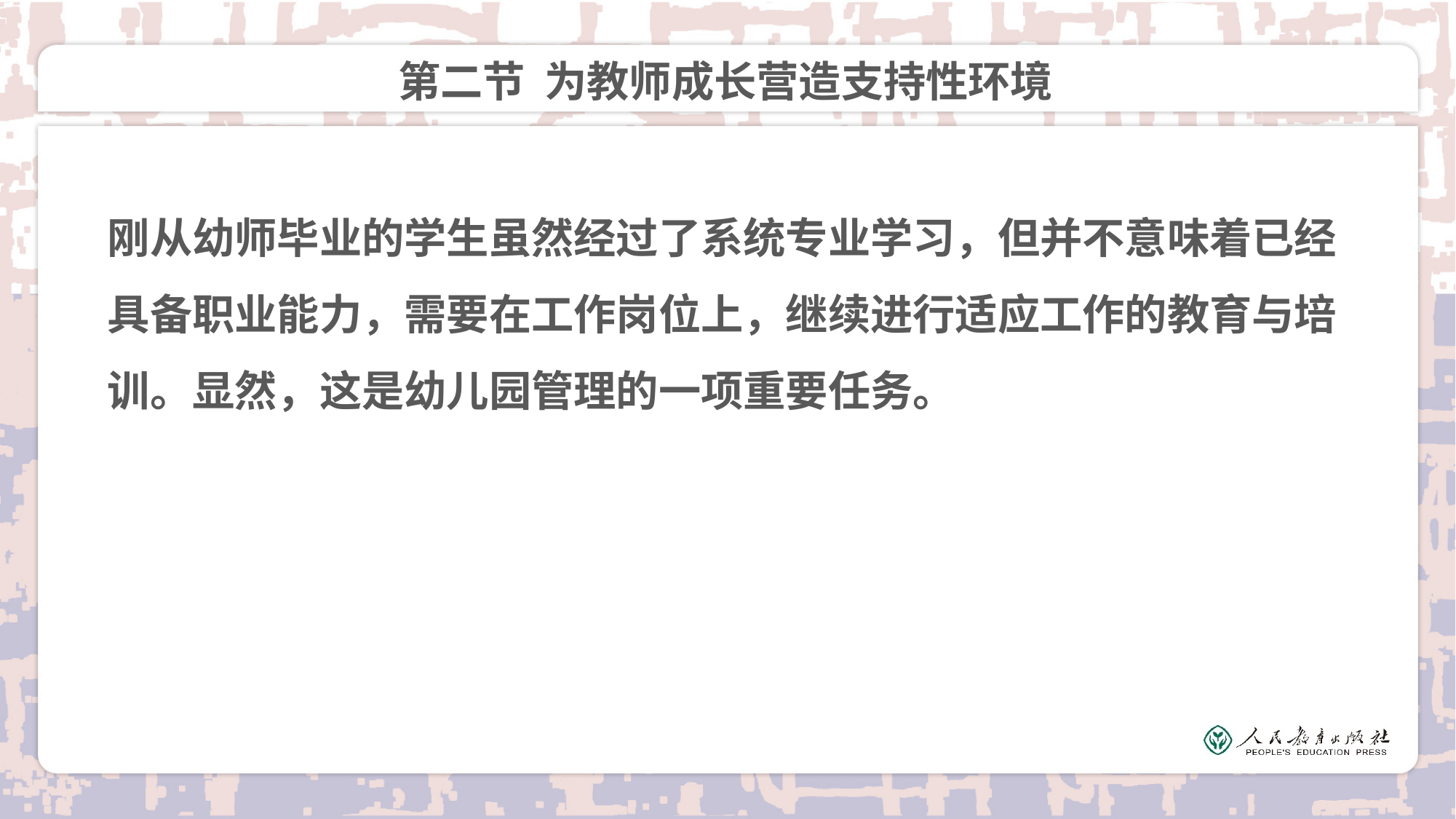

# 第二节  为教师成长营造支持性环境
刚从幼师毕业的学生虽然经过了系统专业学习，但并不意味着已经具备职业能力，需要在工作岗位上，继续进行适应工作的教育与培训。显然，这是幼儿园管理的一项重要任务。